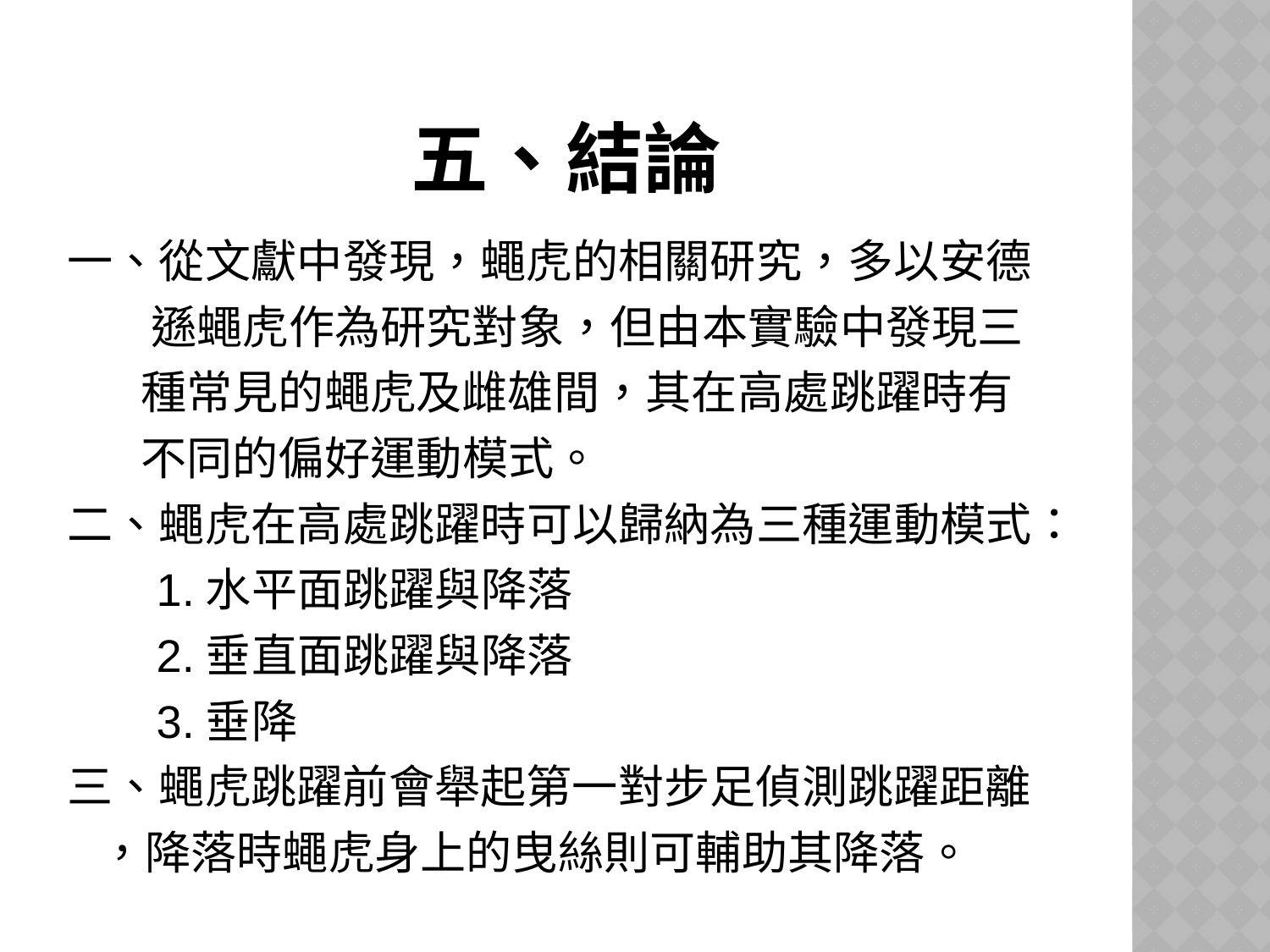

# 五、結論
一、從文獻中發現，蠅虎的相關研究，多以安德
       遜蠅虎作為研究對象，但由本實驗中發現三
      種常見的蠅虎及雌雄間，其在高處跳躍時有
      不同的偏好運動模式。
二、蠅虎在高處跳躍時可以歸納為三種運動模式：
       1.水平面跳躍與降落
       2.垂直面跳躍與降落
       3.垂降
三、蠅虎跳躍前會舉起第一對步足偵測跳躍距離
  ，降落時蠅虎身上的曳絲則可輔助其降落。